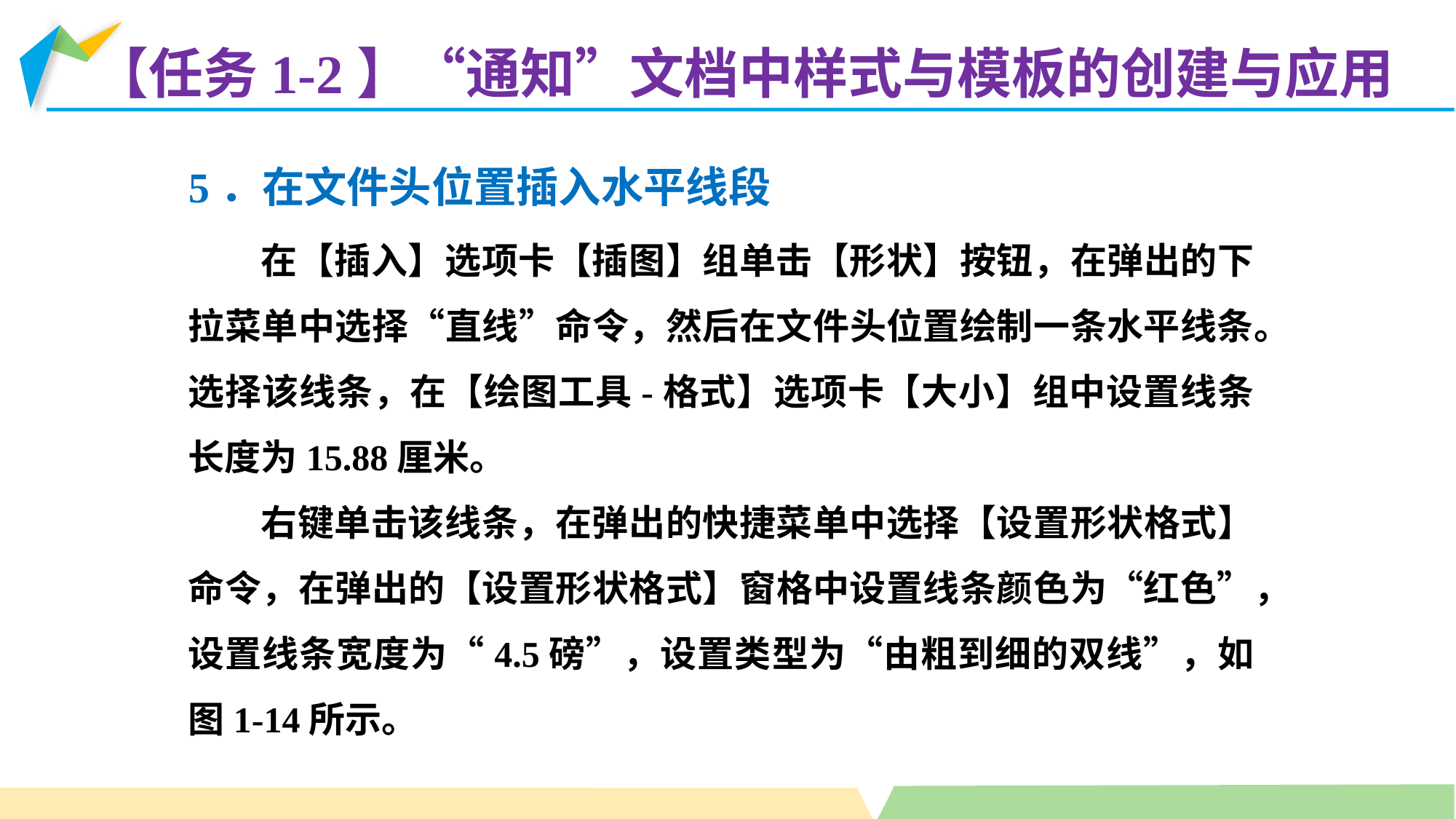

【任务1-2】“通知”文档中样式与模板的创建与应用
5．在文件头位置插入水平线段
在【插入】选项卡【插图】组单击【形状】按钮，在弹出的下拉菜单中选择“直线”命令，然后在文件头位置绘制一条水平线条。选择该线条，在【绘图工具-格式】选项卡【大小】组中设置线条长度为15.88厘米。
右键单击该线条，在弹出的快捷菜单中选择【设置形状格式】命令，在弹出的【设置形状格式】窗格中设置线条颜色为“红色”，设置线条宽度为“4.5磅”，设置类型为“由粗到细的双线”，如图1-14所示。